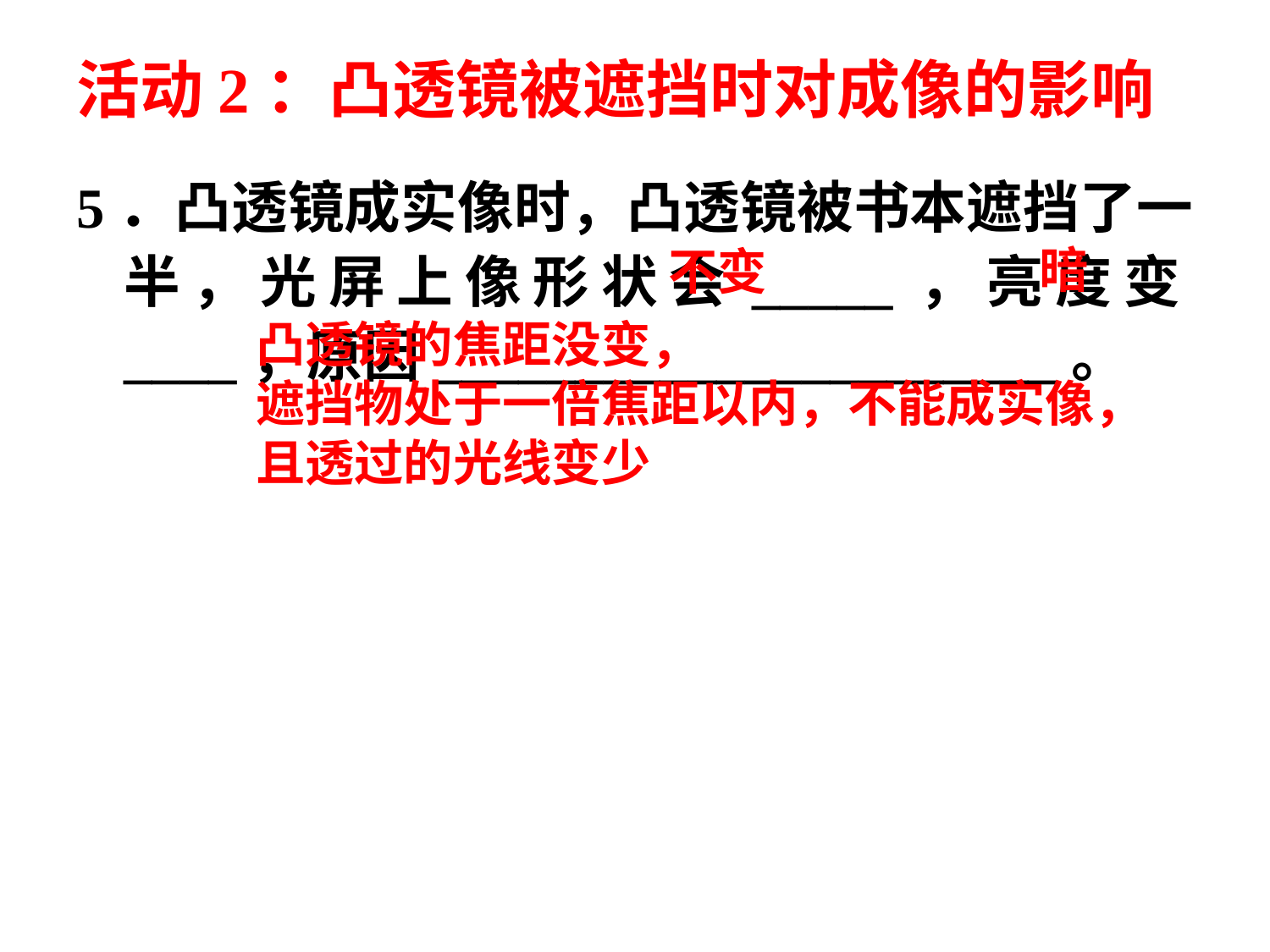

# 活动2：凸透镜被遮挡时对成像的影响
5．凸透镜成实像时，凸透镜被书本遮挡了一半，光屏上像形状会_____，亮度变____，原因______________________。
暗
不变
凸透镜的焦距没变，
遮挡物处于一倍焦距以内，不能成实像，
且透过的光线变少